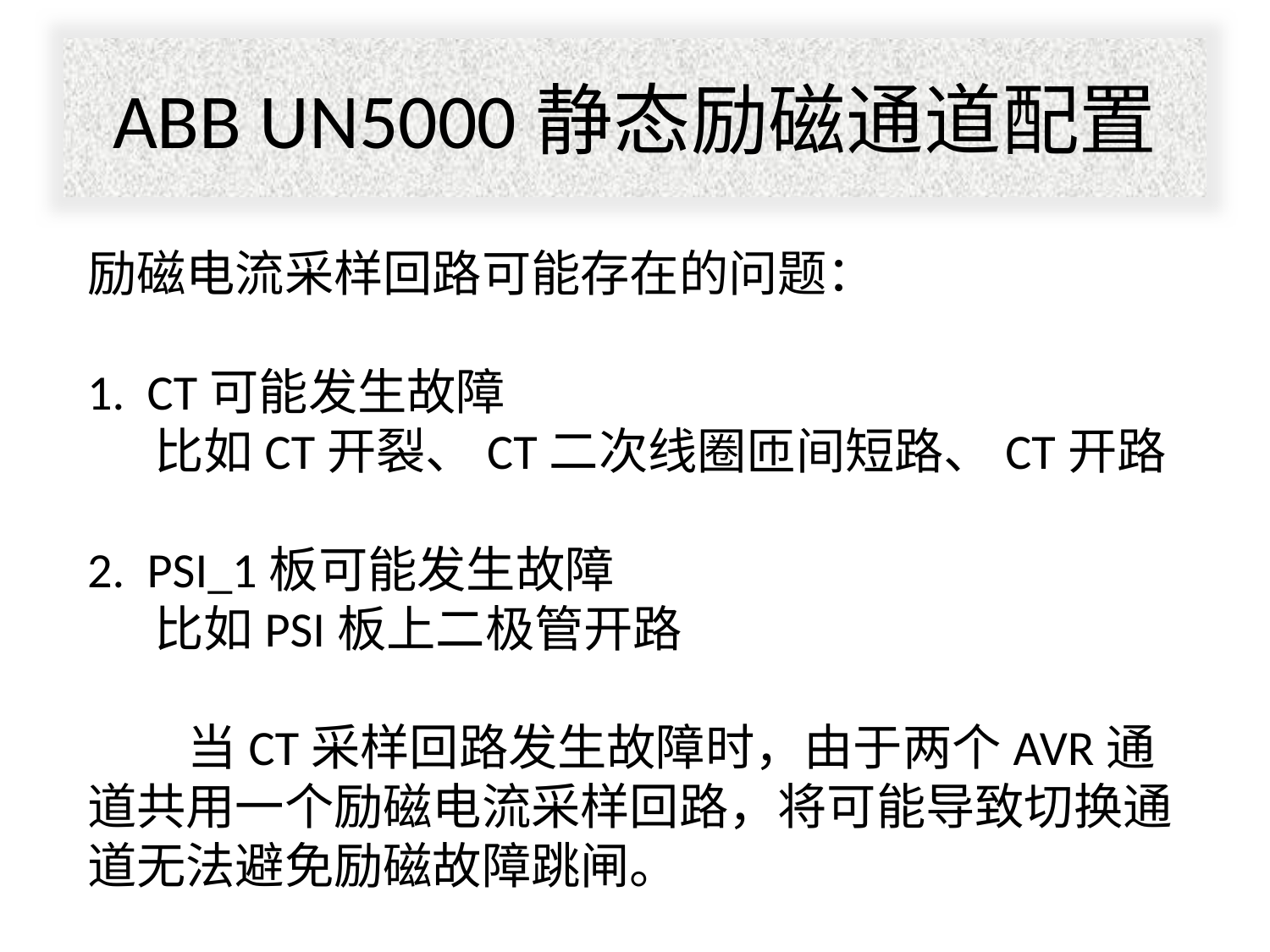

ABB UN5000静态励磁通道配置
励磁电流采样回路可能存在的问题：

1.  CT可能发生故障
     比如CT开裂、CT二次线圈匝间短路、CT开路

2.  PSI_1板可能发生故障
     比如PSI板上二极管开路

        当CT采样回路发生故障时，由于两个AVR通道共用一个励磁电流采样回路，将可能导致切换通道无法避免励磁故障跳闸。